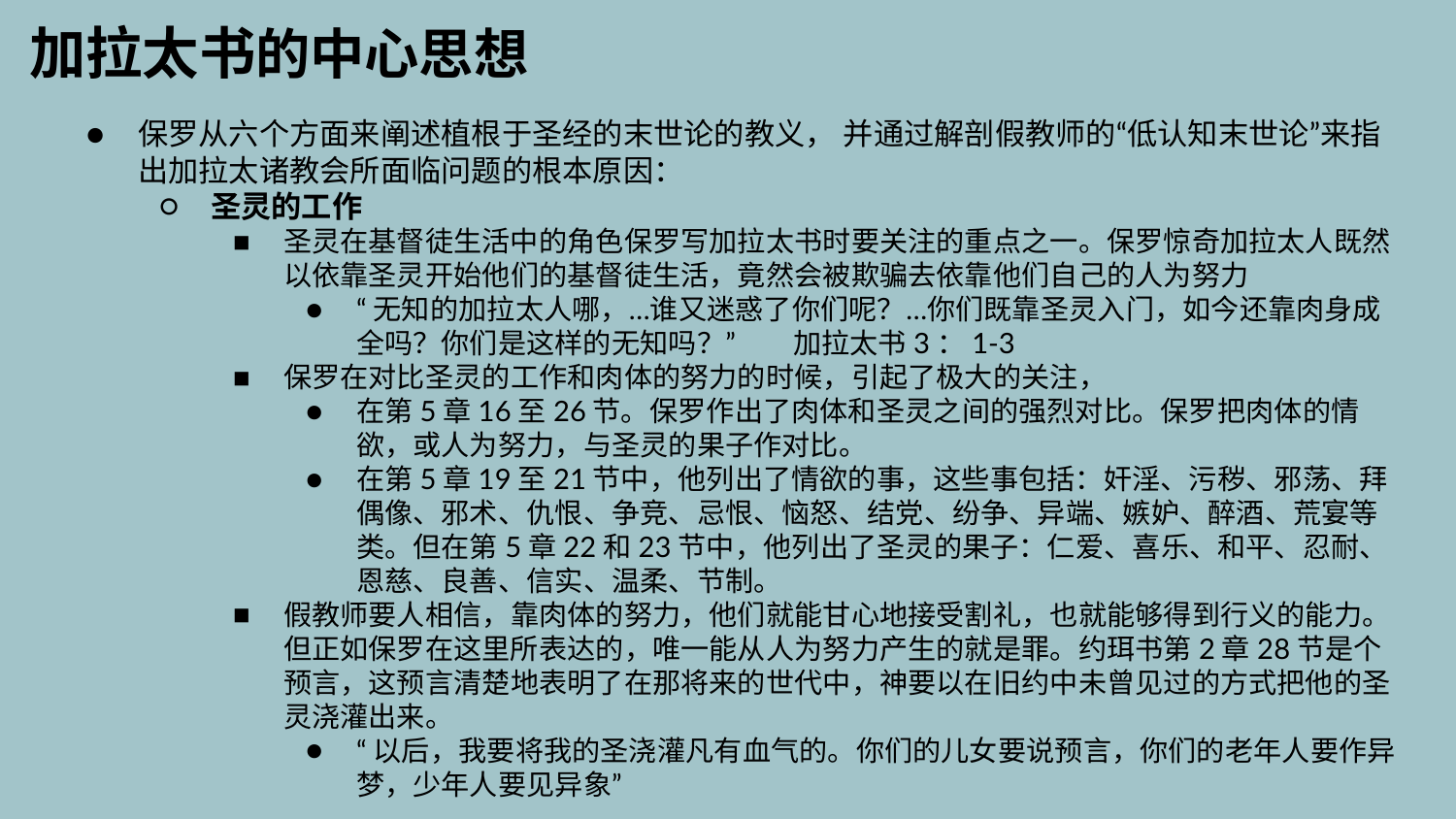

加拉太书的中心思想
保罗从六个方面来阐述植根于圣经的末世论的教义， 并通过解剖​​假教师的“低认知末世论”​​来指出加拉太诸教会所面临问题的根本原因：
圣灵的工作
圣灵在基督徒生活中的角色保罗写加拉太书时要关注的重点之一。保罗惊奇加拉太人既然以依靠圣灵开始他们的基督徒生活，竟然会被欺骗去依靠他们自己的人为努力
“无知的加拉太人哪，…谁又迷惑了你们呢？…你们既靠圣灵入门，如今还靠肉身成全吗？你们是这样的无知吗？”	加拉太书3：1-3
保罗在对比圣灵的工作和肉体的努力的时候，引起了极大的关注，
在第5章16至26节。保罗作出了肉体和圣灵之间的强烈对比。保罗把肉体的情欲，或人为努力，与圣灵的果子作对比。
在第5章19至21节中，他列出了情欲的事，这些事包括：奸淫、污秽、邪荡、拜偶像、邪术、仇恨、争竞、忌恨、恼怒、结党、纷争、异端、嫉妒、醉酒、荒宴等类。但在第5章22和23节中，他列出了圣灵的果子：仁爱、喜乐、和平、忍耐、恩慈、良善、信实、温柔、节制。
假教师要人相信，靠肉体的努力，他们就能甘心地接受割礼，也就能够得到行义的能力。但正如保罗在这里所表达的，唯一能从人为努力产生的就是罪。约珥书第2章28节是个预言，这预言清楚地表明了在那将来的世代中，神要以在旧约中未曾见过的方式把他的圣灵浇灌出来。
“以后，我要将我的圣浇灌凡有血气的。你们的儿女要说预言，你们的老年人要作异梦，少年人要见异象”